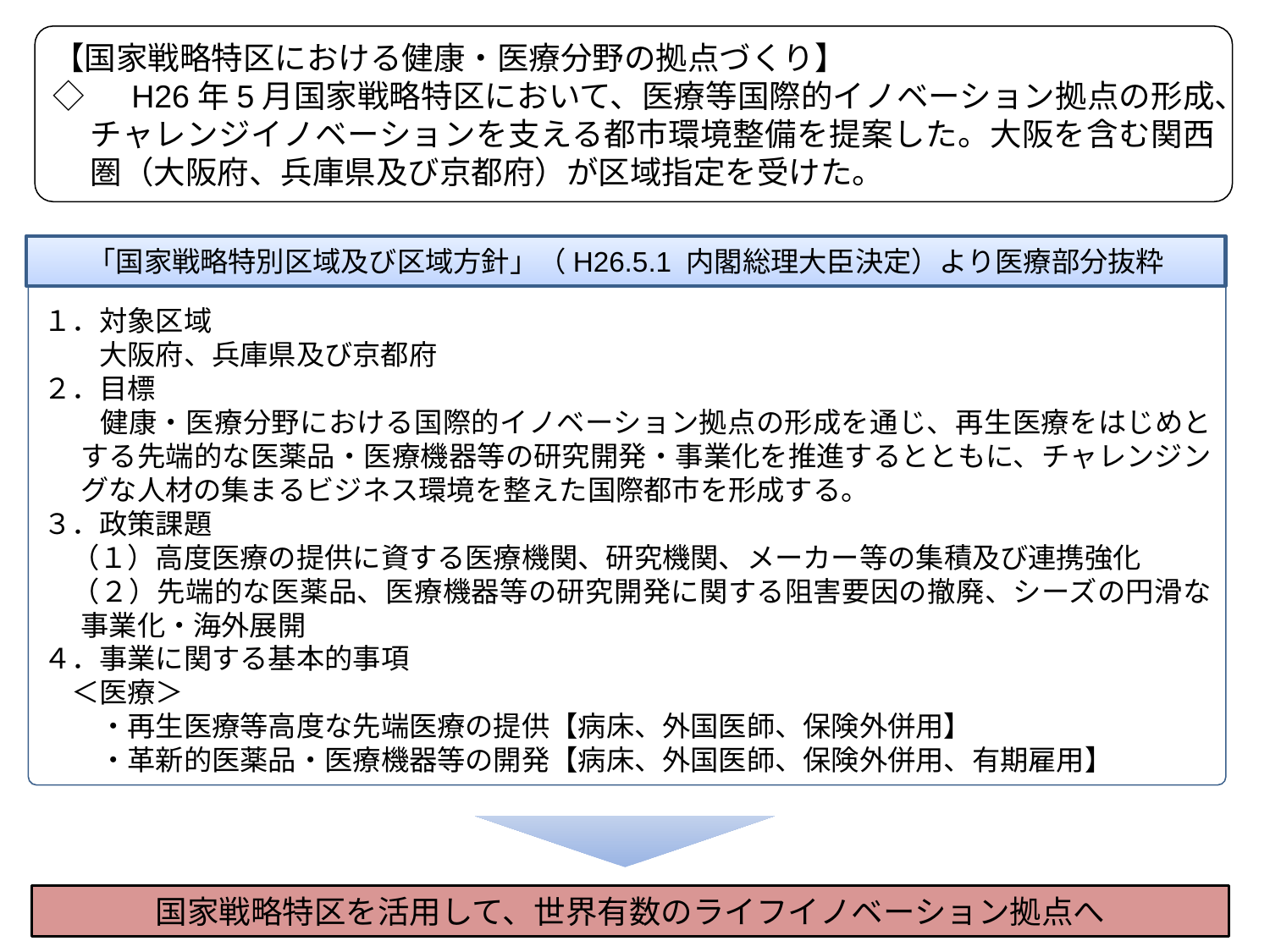

【国家戦略特区における健康・医療分野の拠点づくり】
◇　H26年5月国家戦略特区において、医療等国際的イノベーション拠点の形成、チャレンジイノベーションを支える都市環境整備を提案した。大阪を含む関西圏（大阪府、兵庫県及び京都府）が区域指定を受けた。
「国家戦略特別区域及び区域方針」（H26.5.1 内閣総理大臣決定）より医療部分抜粋

１．対象区域
　　大阪府、兵庫県及び京都府
２．目標
　　健康・医療分野における国際的イノベーション拠点の形成を通じ、再生医療をはじめとする先端的な医薬品・医療機器等の研究開発・事業化を推進するとともに、チャレンジングな人材の集まるビジネス環境を整えた国際都市を形成する。
３．政策課題
　（１）高度医療の提供に資する医療機関、研究機関、メーカー等の集積及び連携強化
　（２）先端的な医薬品、医療機器等の研究開発に関する阻害要因の撤廃、シーズの円滑な事業化・海外展開
４．事業に関する基本的事項
　＜医療＞
　　・再生医療等高度な先端医療の提供【病床、外国医師、保険外併用】
　　・革新的医薬品・医療機器等の開発【病床、外国医師、保険外併用、有期雇用】

国家戦略特区を活用して、世界有数のライフイノベーション拠点へ